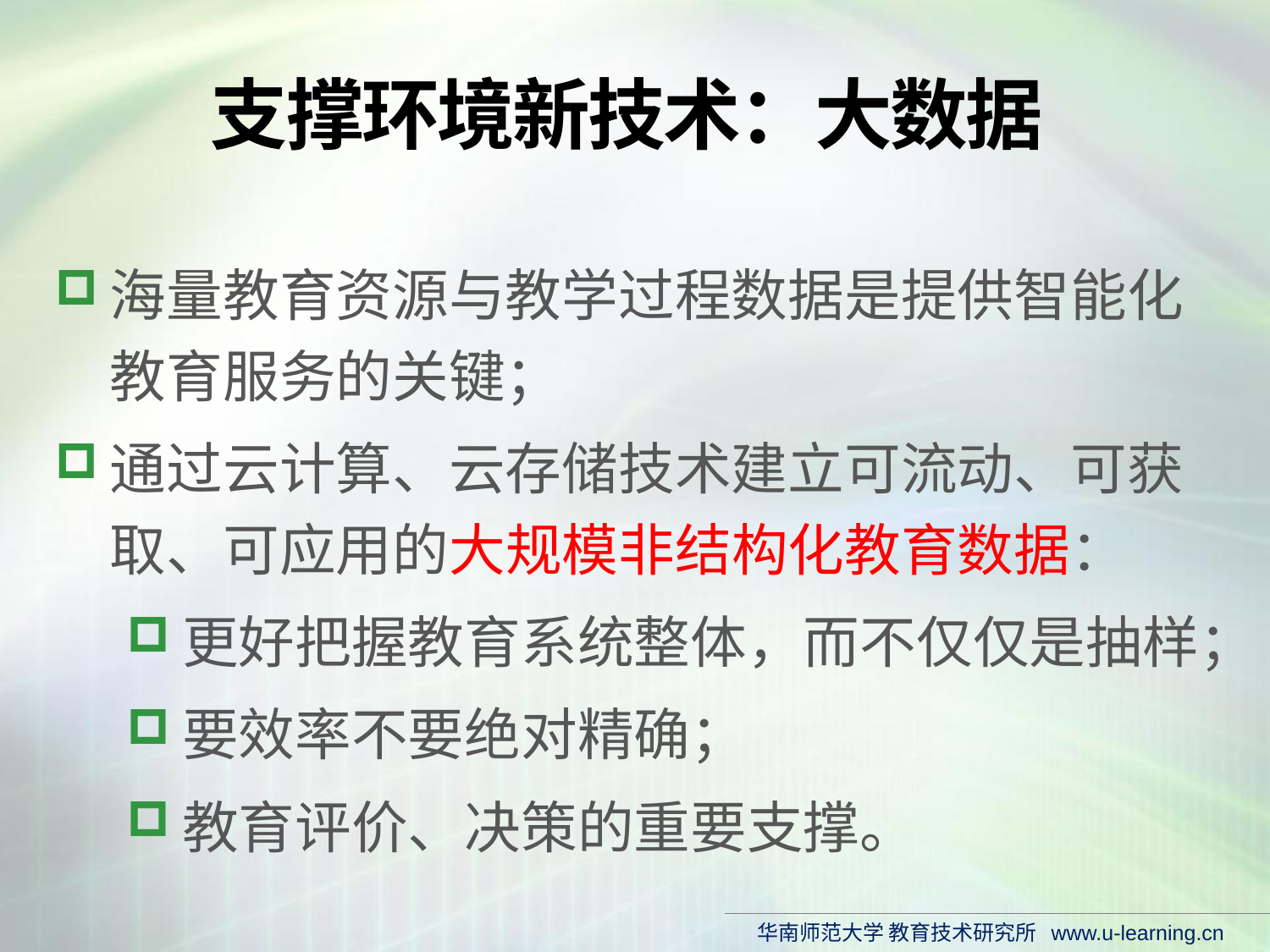

# 支撑环境新技术：大数据
海量教育资源与教学过程数据是提供智能化教育服务的关键；
通过云计算、云存储技术建立可流动、可获取、可应用的大规模非结构化教育数据：
更好把握教育系统整体，而不仅仅是抽样；
要效率不要绝对精确；
教育评价、决策的重要支撑。